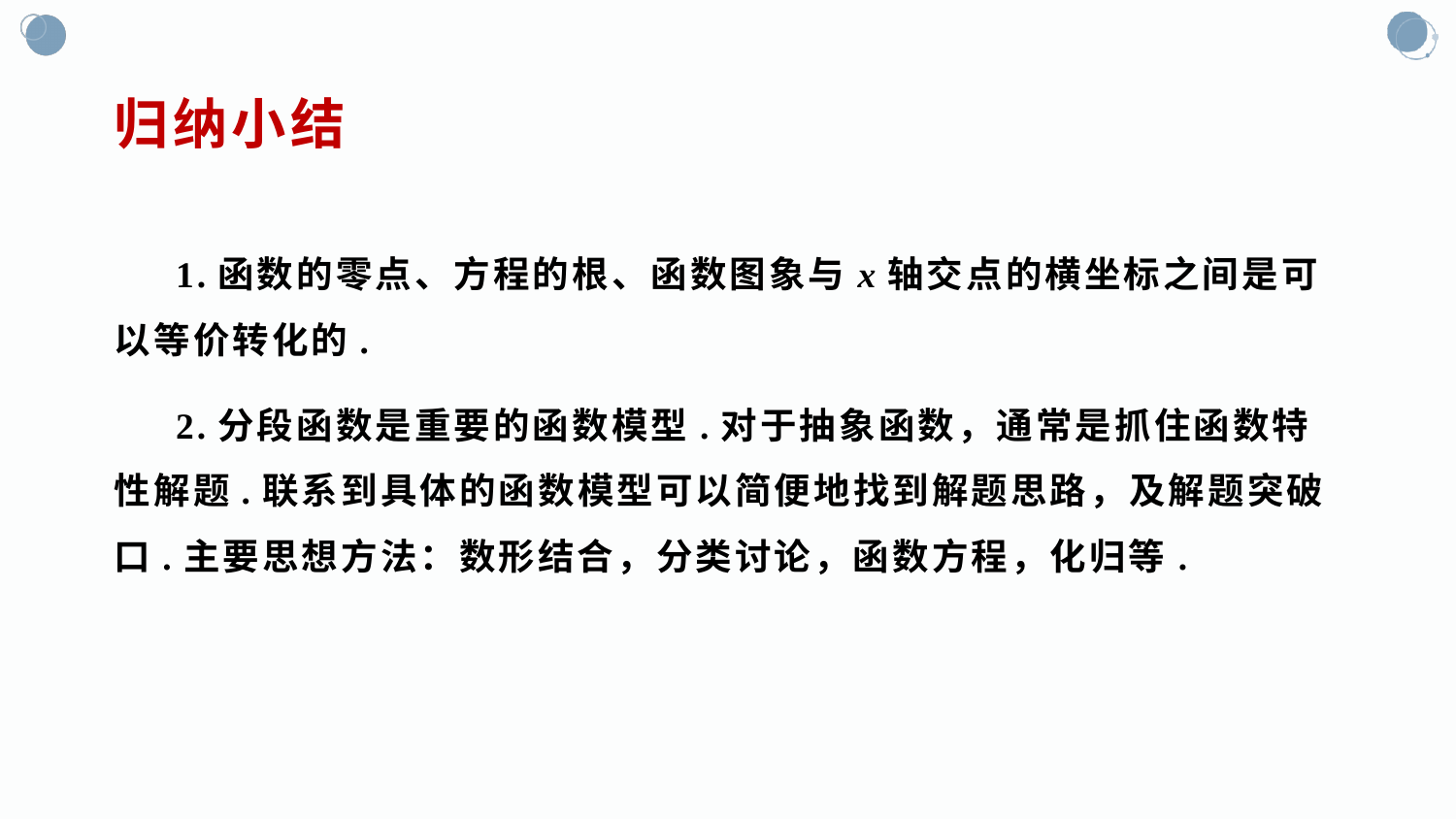

# 归纳小结
     1.函数的零点、方程的根、函数图象与x轴交点的横坐标之间是可以等价转化的.
     2.分段函数是重要的函数模型.对于抽象函数，通常是抓住函数特性解题.联系到具体的函数模型可以简便地找到解题思路，及解题突破口.主要思想方法：数形结合，分类讨论，函数方程，化归等.